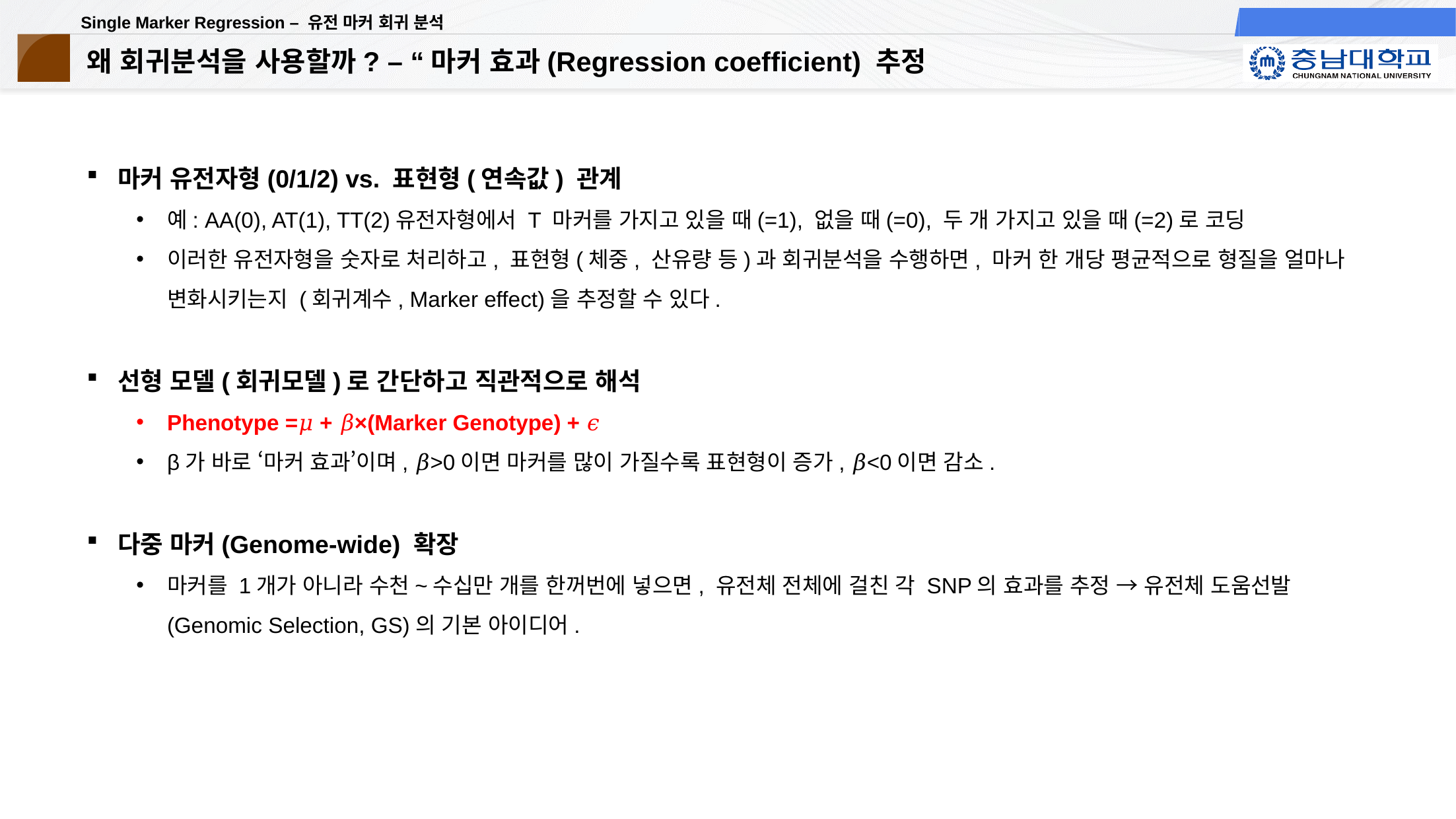

# 왜 회귀분석을 사용할까? – “마커 효과(Regression coefficient) 추정
마커 유전자형(0/1/2) vs. 표현형(연속값) 관계
예: AA(0), AT(1), TT(2)유전자형에서 T 마커를 가지고 있을 때(=1), 없을 때(=0), 두 개 가지고 있을 때(=2)로 코딩
이러한 유전자형을 숫자로 처리하고, 표현형(체중, 산유량 등)과 회귀분석을 수행하면, 마커 한 개당 평균적으로 형질을 얼마나 변화시키는지 (회귀계수, Marker effect)을 추정할 수 있다.

선형 모델(회귀모델)로 간단하고 직관적으로 해석
Phenotype =𝜇 + 𝛽×(Marker Genotype) + 𝜖
β가 바로 ‘마커 효과’이며, 𝛽>0이면 마커를 많이 가질수록 표현형이 증가, 𝛽<0이면 감소.

다중 마커(Genome-wide) 확장
마커를 1개가 아니라 수천~수십만 개를 한꺼번에 넣으면, 유전체 전체에 걸친 각 SNP의 효과를 추정 → 유전체 도움선발(Genomic Selection, GS)의 기본 아이디어.